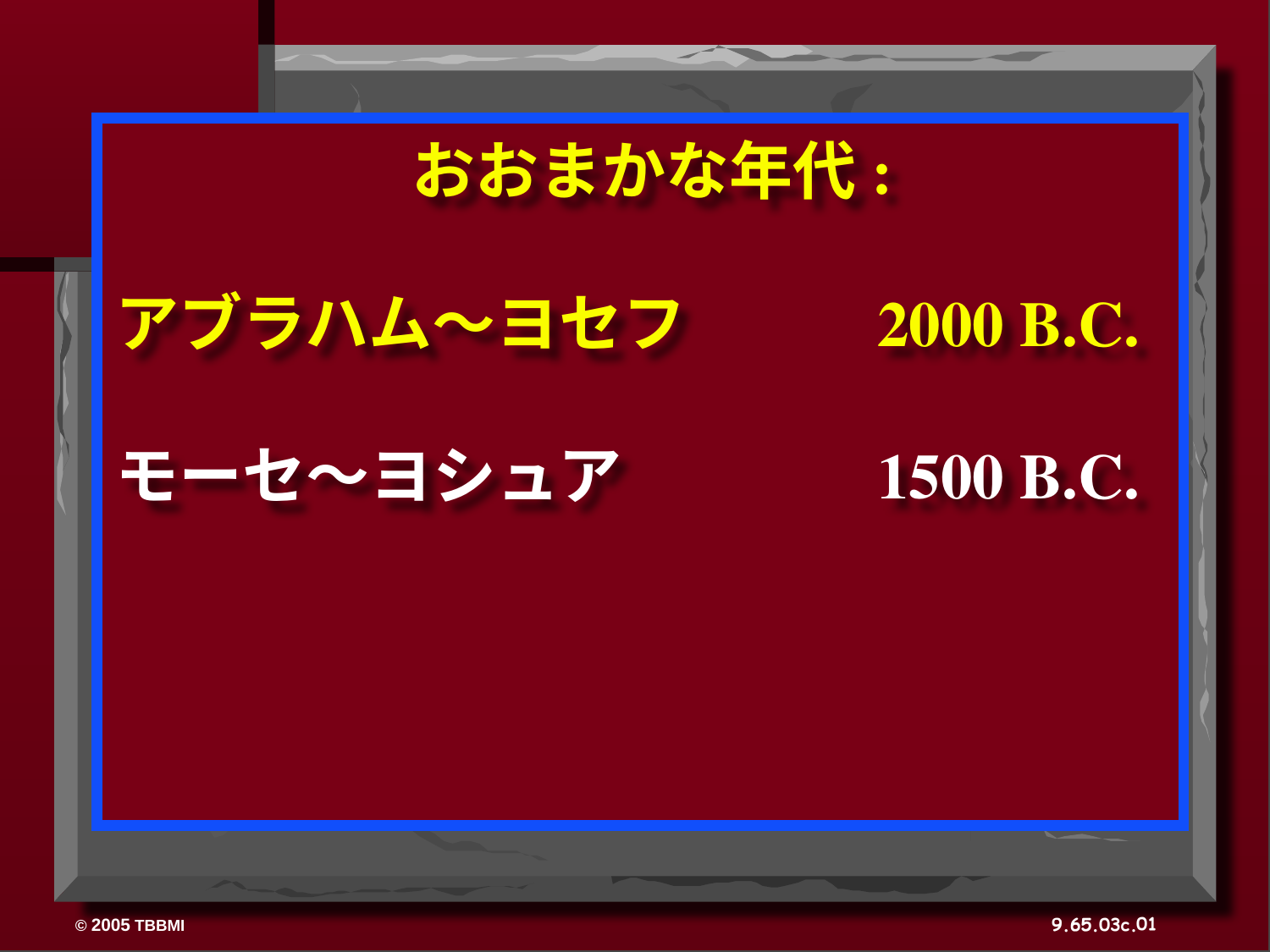

おおまかな年代:

アブラハム～ヨセフ	  	2000 B.C.

モーセ～ヨシュア	  		1500 B.C.

01